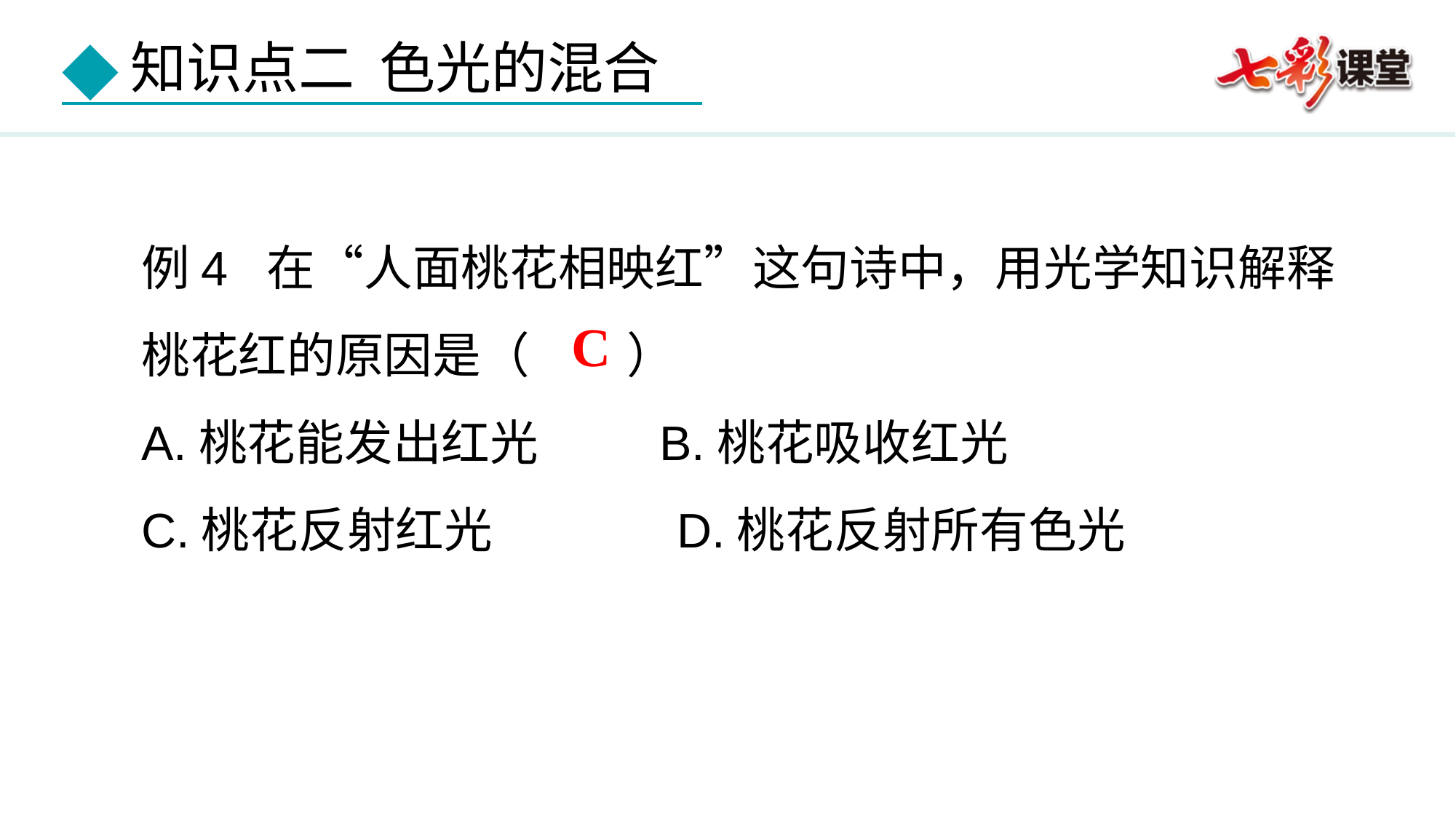

例4  在“人面桃花相映红”这句诗中，用光学知识解释桃花红的原因是（　　）
A.桃花能发出红光          B.桃花吸收红光
C.桃花反射红光	        D.桃花反射所有色光

C